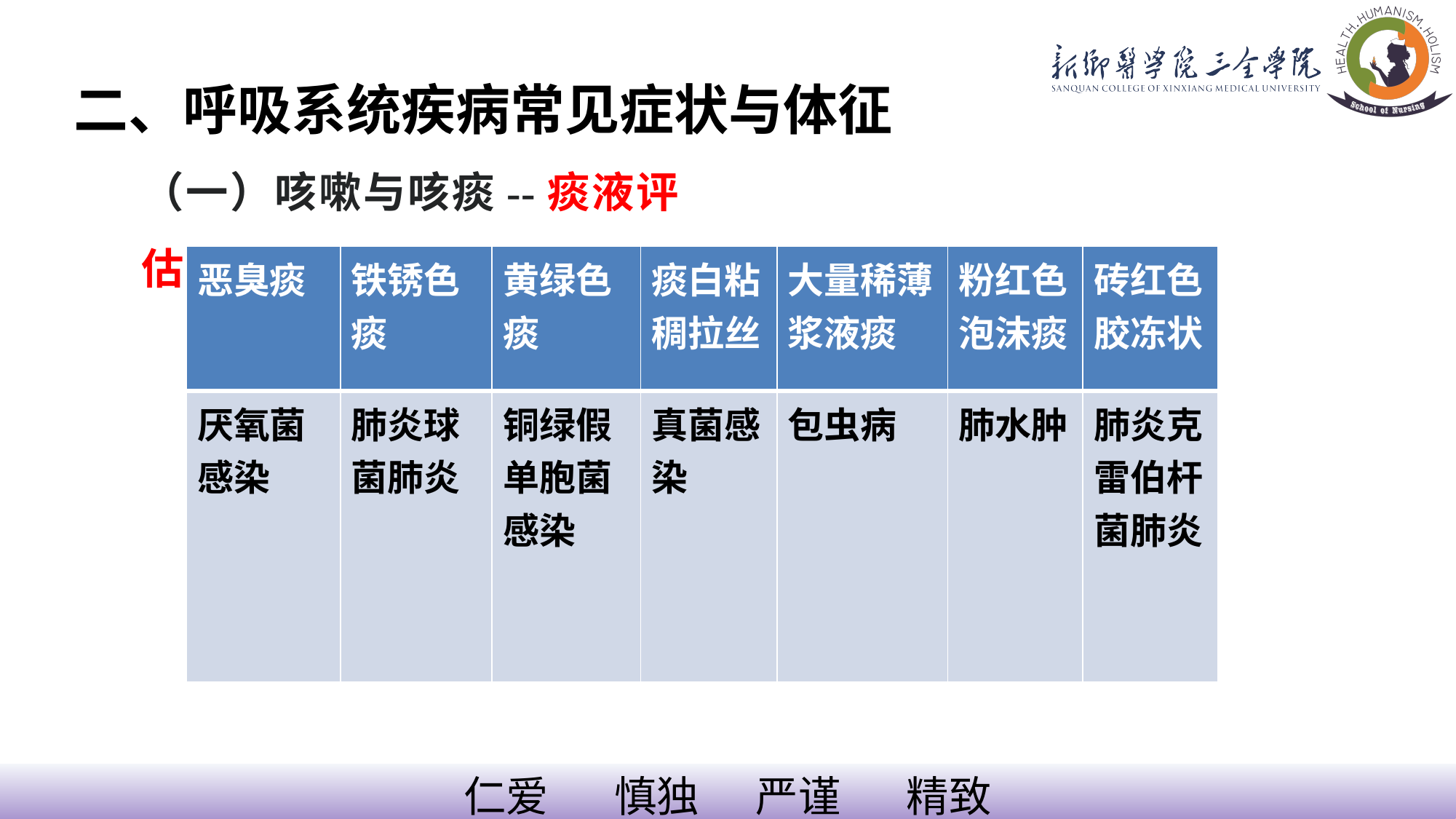

# 二、呼吸系统疾病常见症状与体征
（一）咳嗽与咳痰--痰液评估
| 恶臭痰 | 铁锈色痰 | 黄绿色痰 | 痰白粘稠拉丝 | 大量稀薄浆液痰 | 粉红色泡沫痰 | 砖红色胶冻状 |
| --- | --- | --- | --- | --- | --- | --- |
| 厌氧菌感染 | 肺炎球菌肺炎 | 铜绿假单胞菌感染 | 真菌感染 | 包虫病 | 肺水肿 | 肺炎克雷伯杆菌肺炎 |